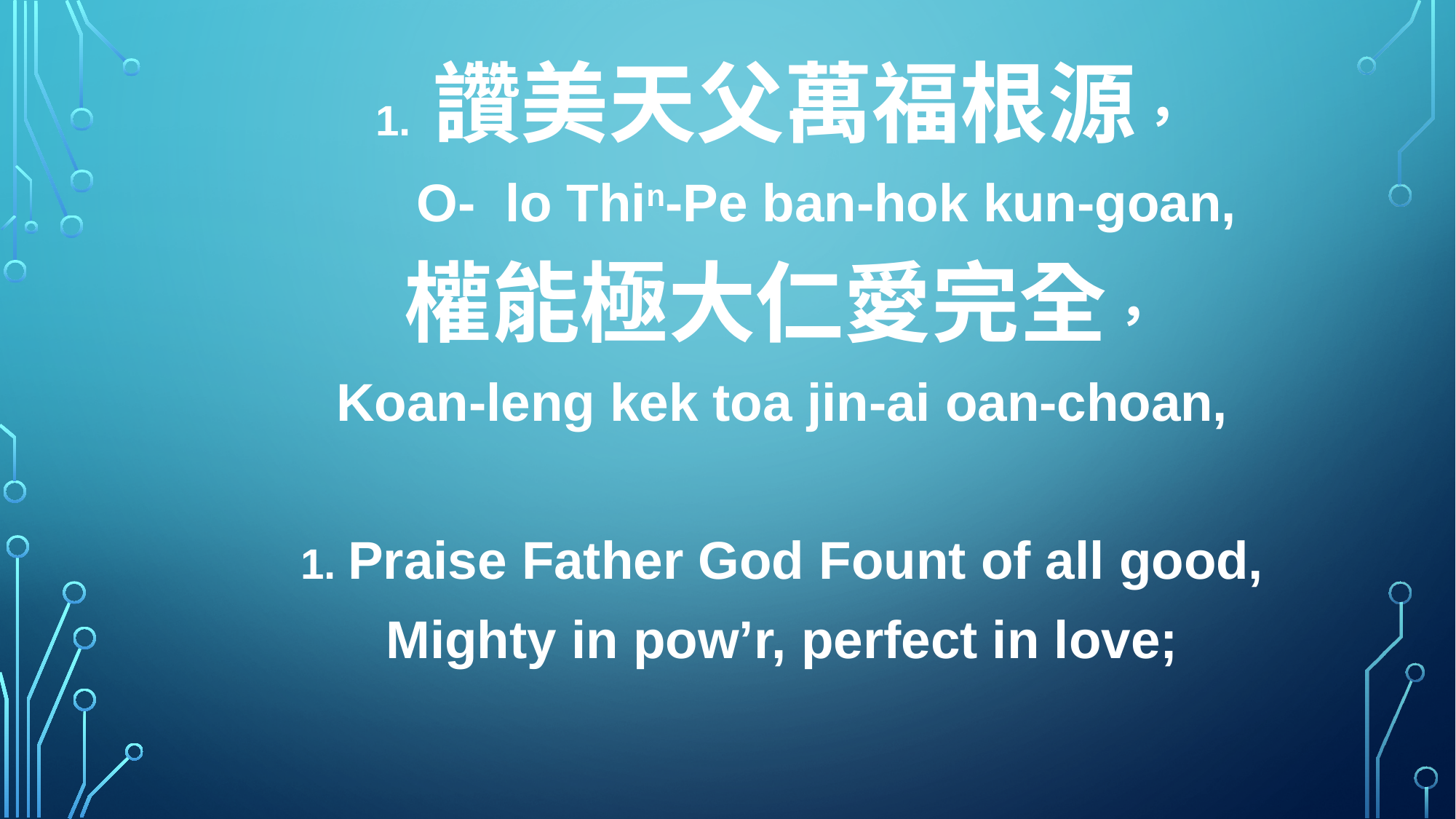

1. 讚美天父萬福根源，
      O-  lo Thin-Pe ban-hok kun-goan,
權能極大仁愛完全，
Koan-leng kek toa jin-ai oan-choan,

1. Praise Father God Fount of all good,
Mighty in pow’r, perfect in love;